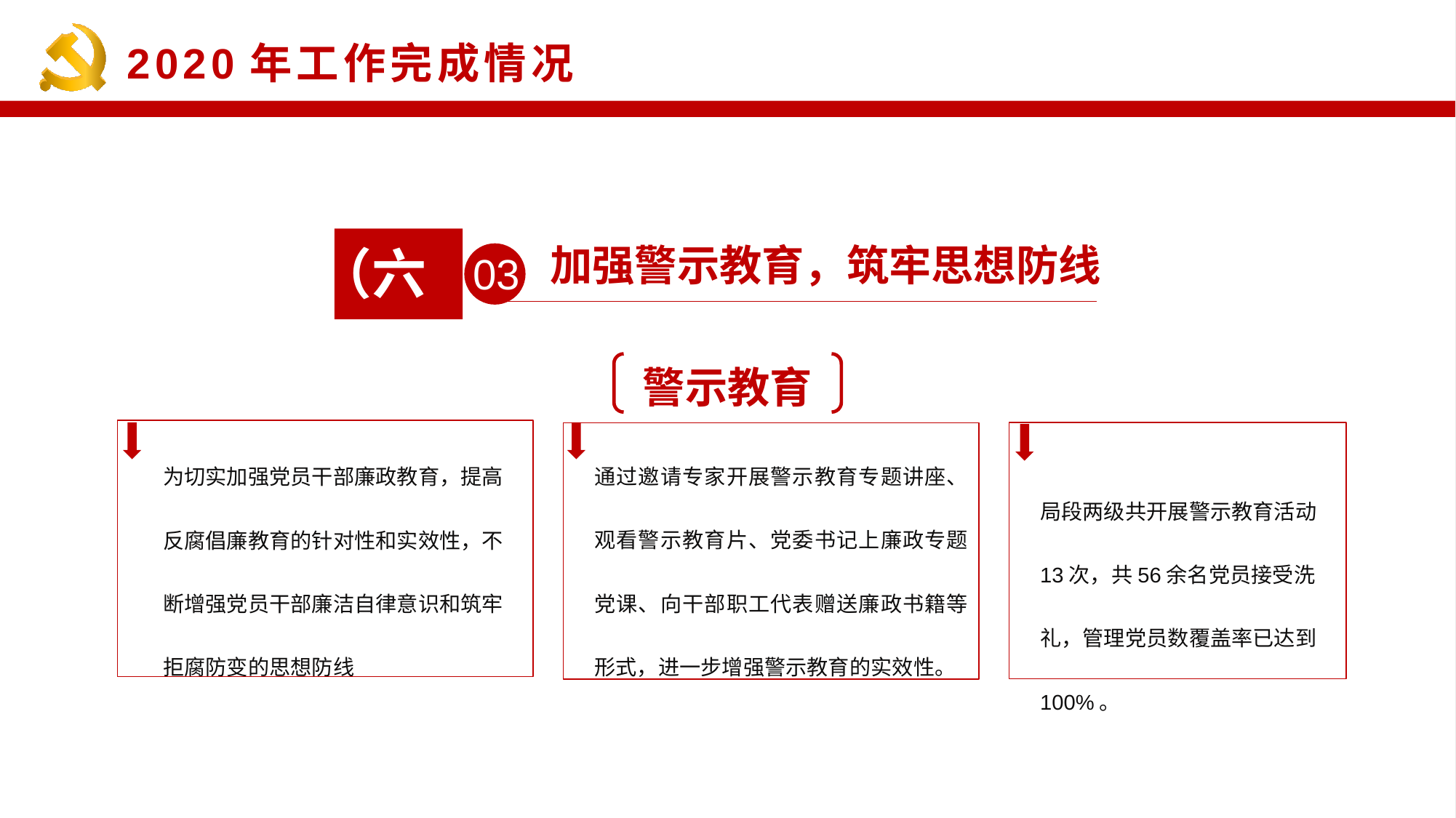

（六）
03

加强警示教育，筑牢思想防线

警示教育
通过邀请专家开展警示教育专题讲座、观看警示教育片、党委书记上廉政专题党课、向干部职工代表赠送廉政书籍等形式，进一步增强警示教育的实效性。

为切实加强党员干部廉政教育，提高反腐倡廉教育的针对性和实效性，不断增强党员干部廉洁自律意识和筑牢拒腐防变的思想防线

局段两级共开展警示教育活动13次，共56余名党员接受洗礼，管理党员数覆盖率已达到100%。